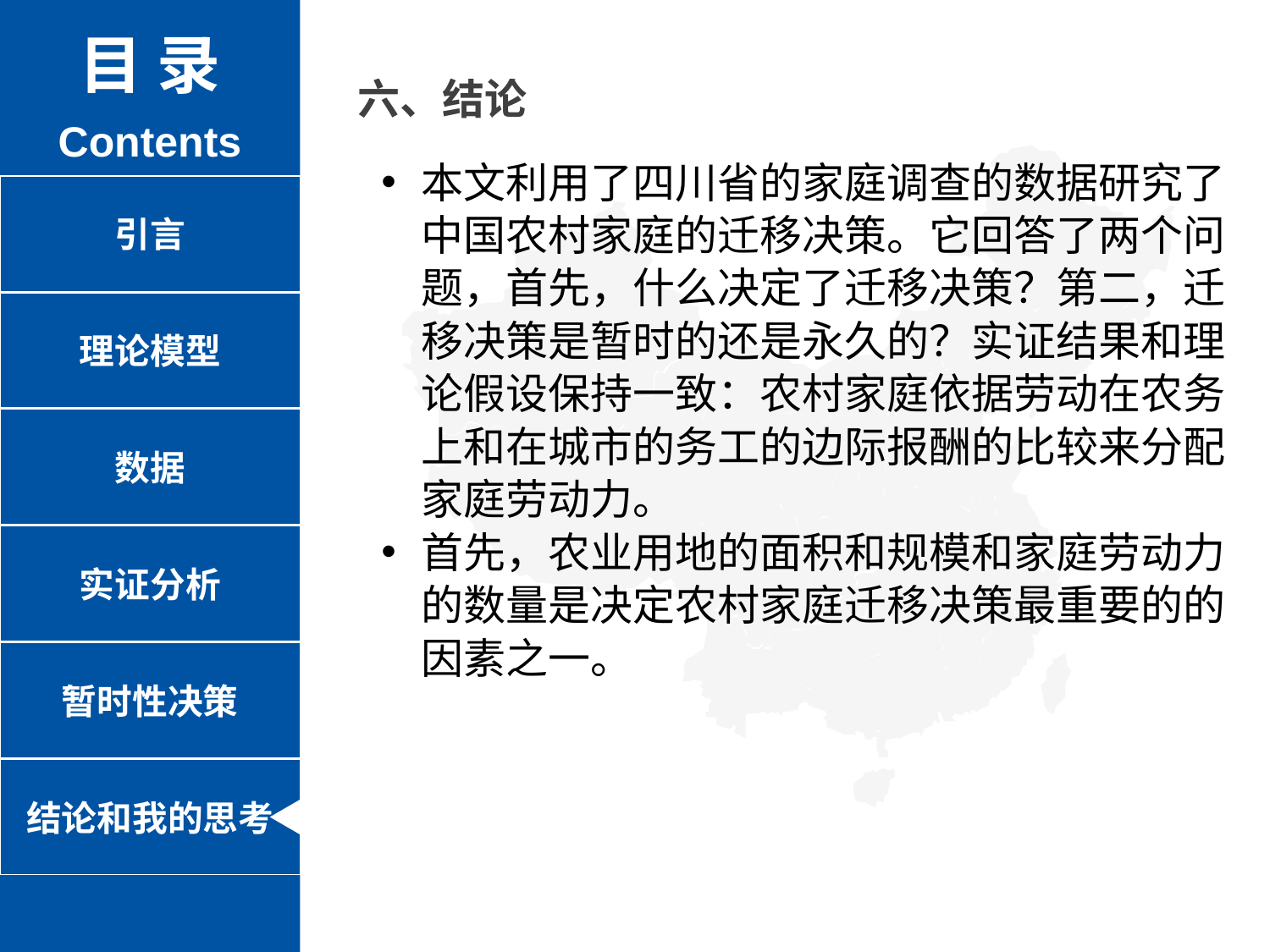

目 录
Contents
六、结论

本文利用了四川省的家庭调查的数据研究了中国农村家庭的迁移决策。它回答了两个问题，首先，什么决定了迁移决策？第二，迁移决策是暂时的还是永久的？实证结果和理论假设保持一致：农村家庭依据劳动在农务上和在城市的务工的边际报酬的比较来分配家庭劳动力。
首先，农业用地的面积和规模和家庭劳动力的数量是决定农村家庭迁移决策最重要的的因素之一。
引言
理论模型
数据
实证分析
暂时性决策
结论和我的思考